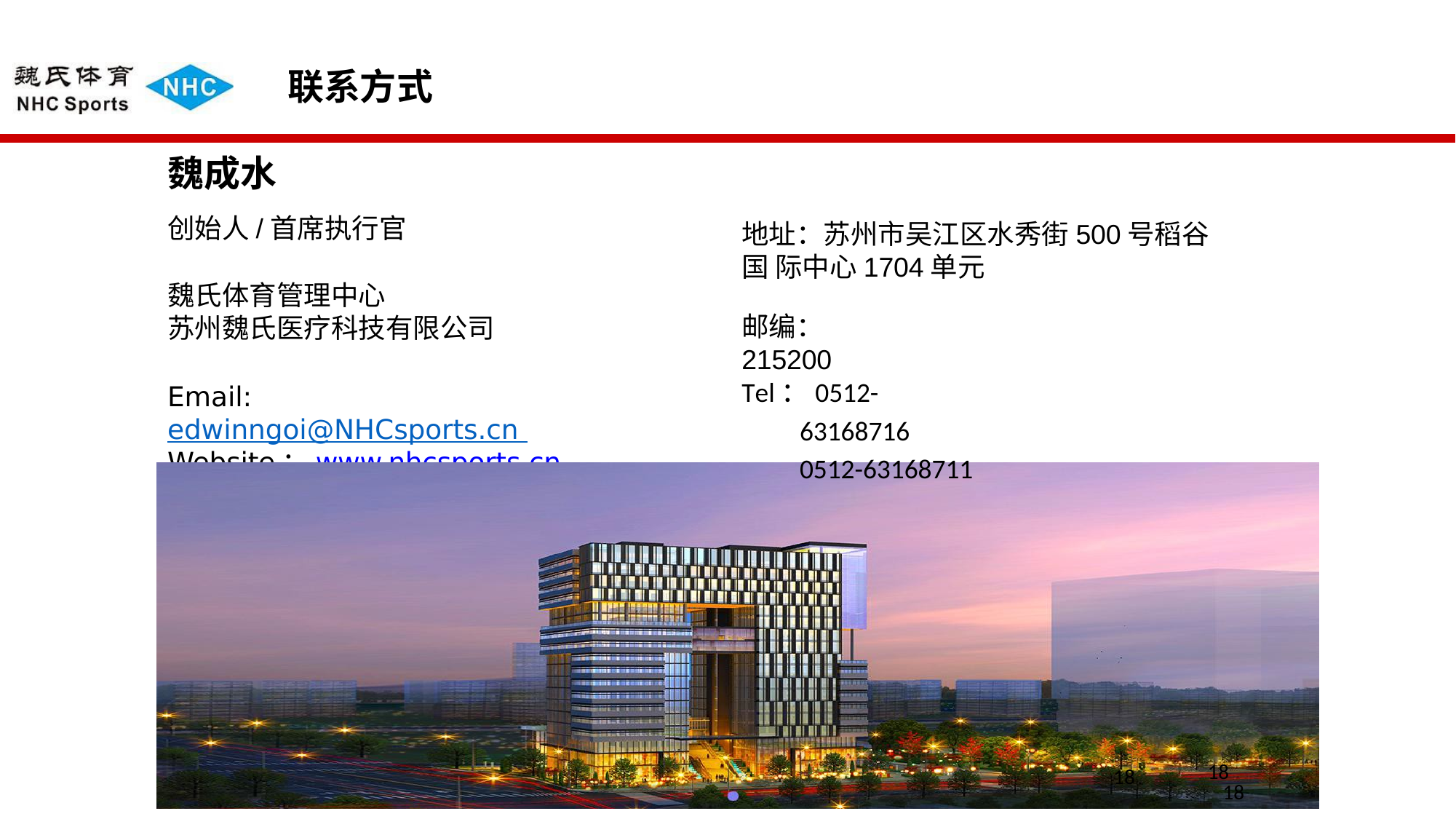

# 联系方式
魏成水
创始人/首席执行官

魏氏体育管理中心
苏州魏氏医疗科技有限公司

Email: edwinngoi@NHCsports.cn  Website：www.nhcsports.cn
地址：苏州市吴江区水秀街500号稻谷国 际中心1704单元
邮编： 215200
Tel：0512-63168716  0512-63168711

18
18
18